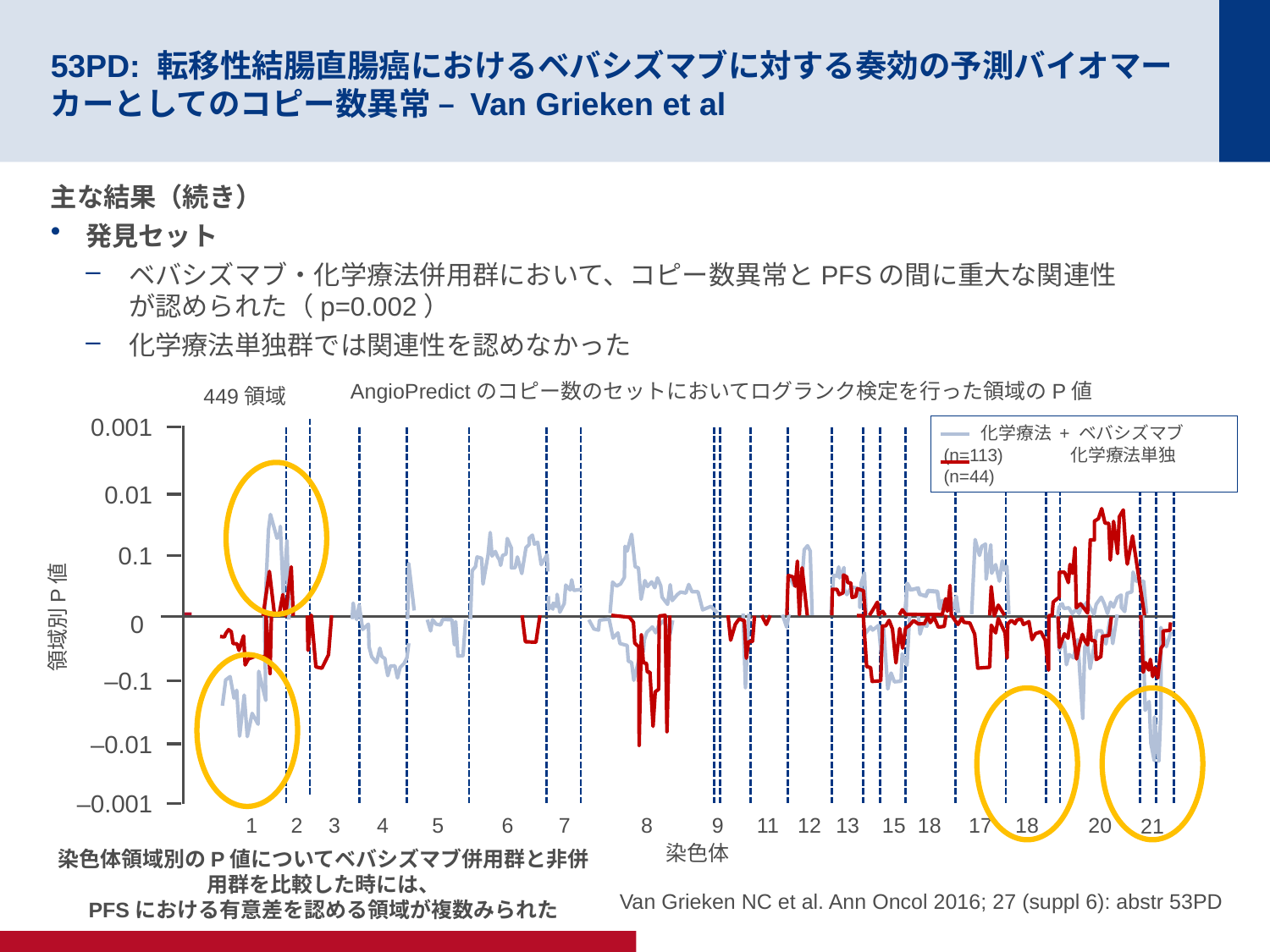

# 53PD: 転移性結腸直腸癌におけるベバシズマブに対する奏効の予測バイオマーカーとしてのコピー数異常 – Van Grieken et al
主な結果（続き）
発見セット
ベバシズマブ・化学療法併用群において、コピー数異常とPFSの間に重大な関連性が認められた（p=0.002）
化学療法単独群では関連性を認めなかった
AngioPredictのコピー数のセットにおいてログランク検定を行った領域のP値
449領域
0.001
0.01
0.1
0

–0.1
–0.01
–0.001
1
2
3
4
5
6
7
8
9
11
12
13
15
18
17
18
20
21
	化学療法 + ベバシズマブ (n=113)	化学療法単独 (n=44)

領域別P値

染色体
染色体領域別のP値についてベバシズマブ併用群と非併用群を比較した時には、
PFSにおける有意差を認める領域が複数みられた
Van Grieken NC et al. Ann Oncol 2016; 27 (suppl 6): abstr 53PD